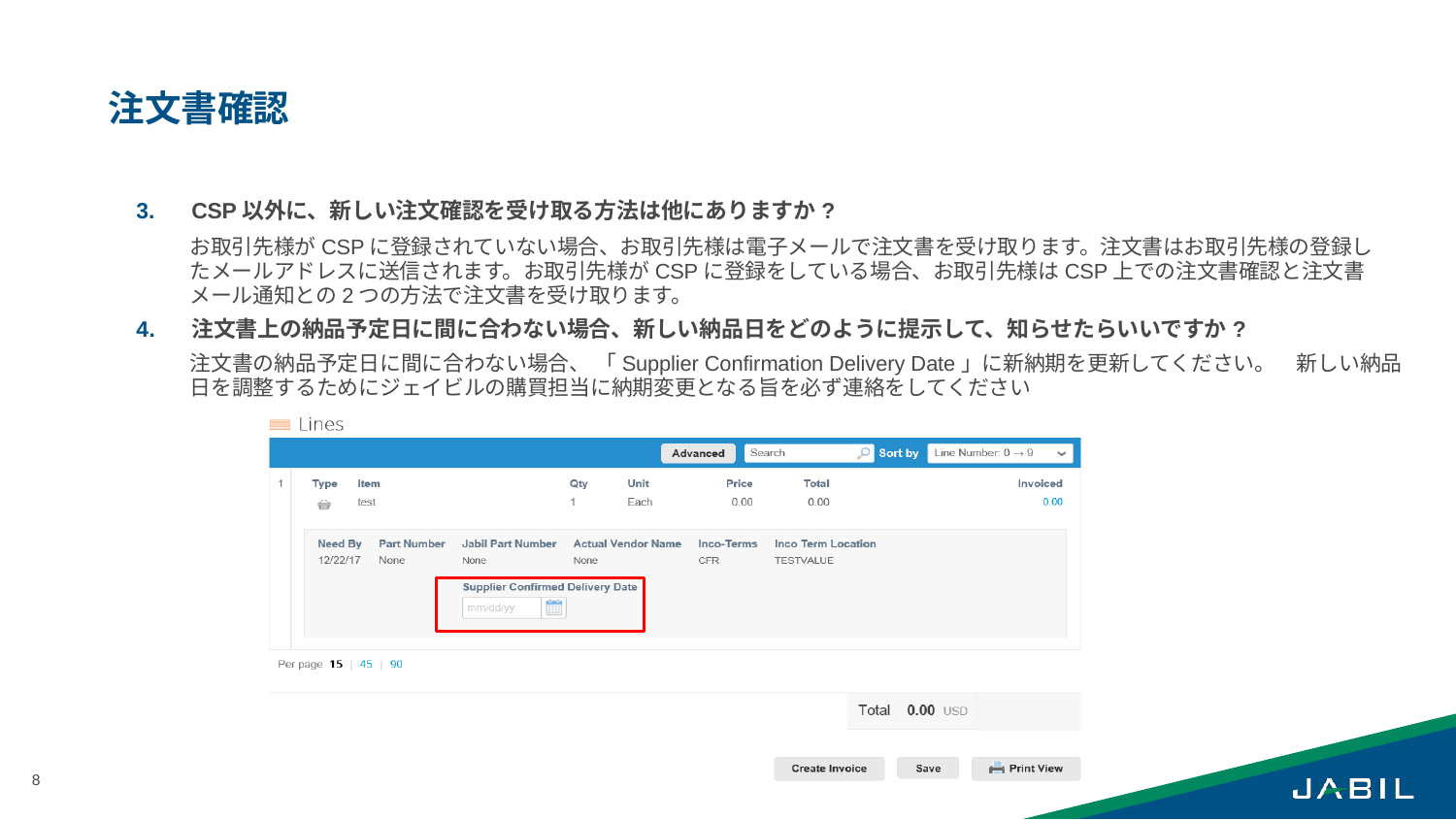

# 注文書確認
CSP以外に、新しい注文確認を受け取る方法は他にありますか?
お取引先様がCSPに登録されていない場合、お取引先様は電子メールで注文書を受け取ります。注文書はお取引先様の登録したメールアドレスに送信されます。お取引先様がCSPに登録をしている場合、お取引先様はCSP上での注文書確認と注文書メール通知との2つの方法で注文書を受け取ります。
注文書上の納品予定日に間に合わない場合、新しい納品日をどのように提示して、知らせたらいいですか?
注文書の納品予定日に間に合わない場合、 「Supplier Confirmation Delivery Date」に新納期を更新してください。　新しい納品日を調整するためにジェイビルの購買担当に納期変更となる旨を必ず連絡をしてください

8